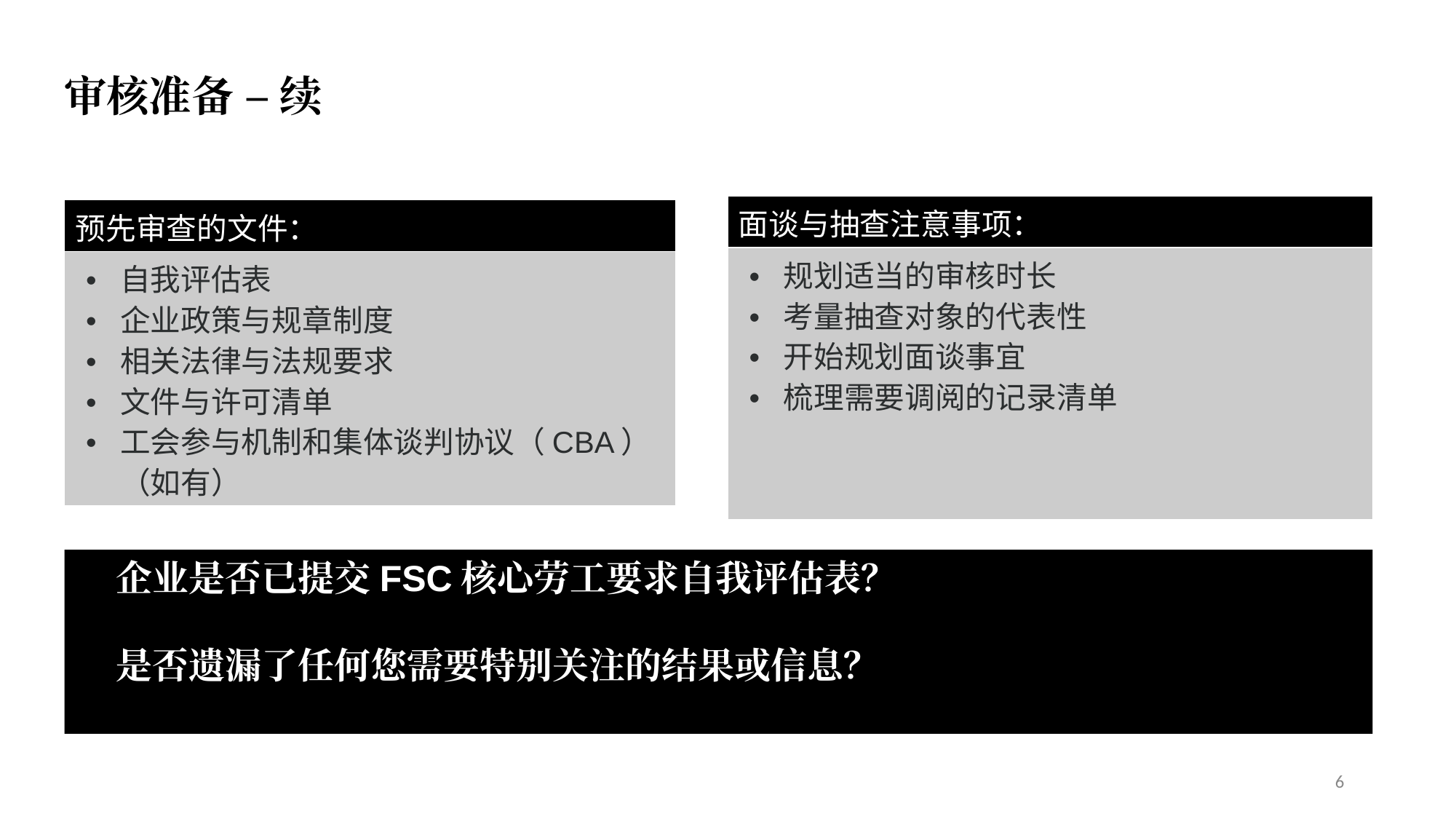

审核准备 – 续
| 面谈与抽查注意事项： |
| --- |
| 规划适当的审核时长 考量抽查对象的代表性 开始规划面谈事宜 梳理需要调阅的记录清单 |
| 预先审查的文件： |
| --- |
| 自我评估表 企业政策与规章制度 相关法律与法规要求 文件与许可清单 工会参与机制和集体谈判协议（CBA）（如有） |
企业是否已提交FSC核心劳工要求自我评估表？

是否遗漏了任何您需要特别关注的结果或信息？
6